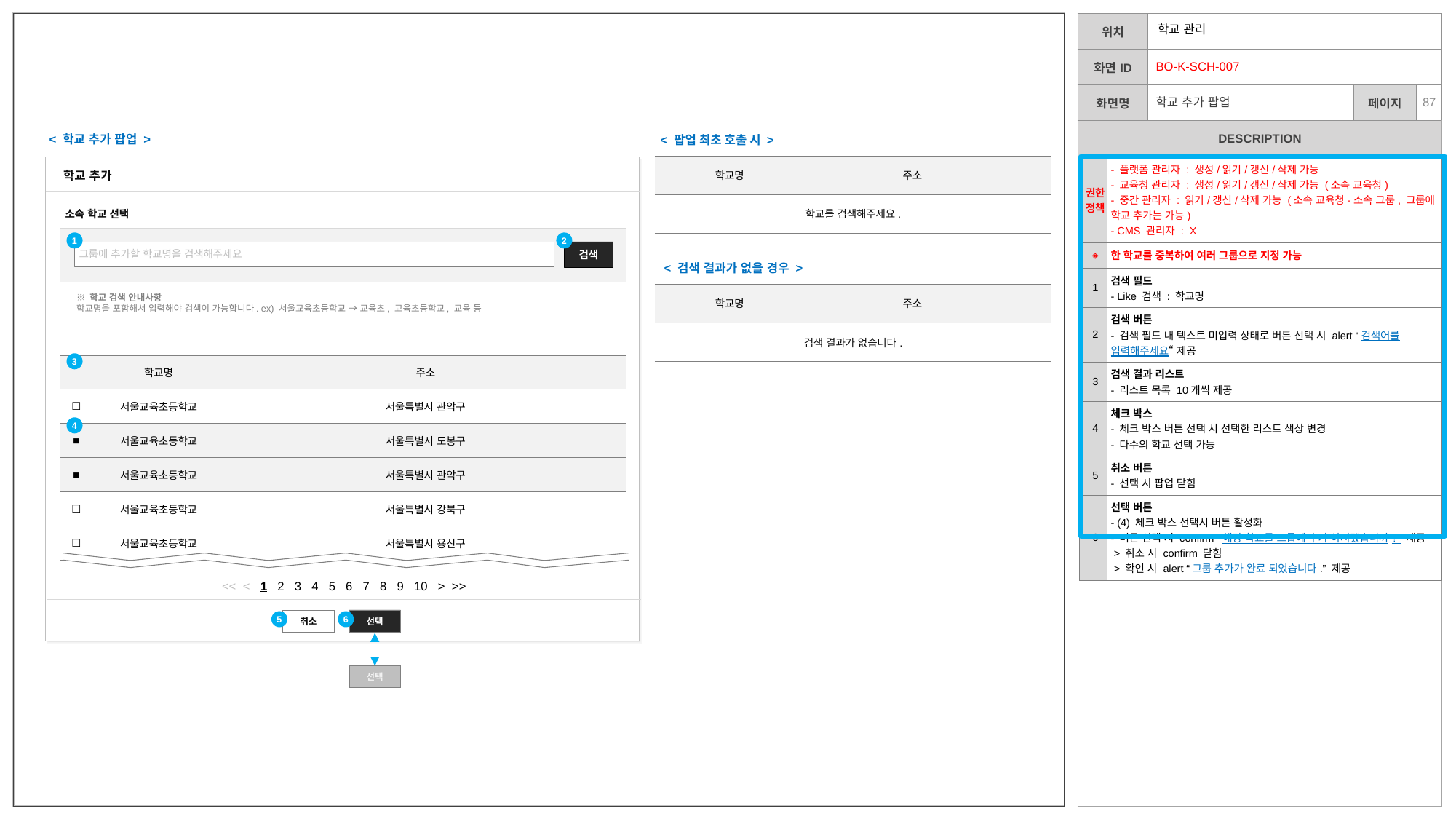

학교 관리

BO-K-SCH-007
# 학교 추가 팝업
< 학교 추가 팝업 >
< 팝업 최초 호출 시 >
|  | 학교명 | 주소 |
| --- | --- | --- |
| 학교를 검색해주세요. |  |  |

| 권한 정책 | - 플랫폼 관리자 : 생성/읽기/갱신/삭제 가능 - 교육청 관리자 : 생성/읽기/갱신/삭제 가능 (소속 교육청) - 중간 관리자 : 읽기/갱신/삭제 가능 (소속 교육청-소속 그룹, 그룹에 학교 추가는 가능) - CMS 관리자 : X |
| --- | --- |
| ※ | 한 학교를 중복하여 여러 그룹으로 지정 가능 |
| 1 | 검색 필드 - Like 검색 : 학교명 |
| 2 | 검색 버튼 - 검색 필드 내 텍스트 미입력 상태로 버튼 선택 시 alert “검색어를 입력해주세요“ 제공 |
| 3 | 검색 결과 리스트 - 리스트 목록 10개씩 제공 |
| 4 | 체크 박스 - 체크 박스 버튼 선택 시 선택한 리스트 색상 변경 - 다수의 학교 선택 가능 |
| 5 | 취소 버튼 - 선택 시 팝업 닫힘 |
| 6 | 선택 버튼 - (4) 체크 박스 선택시 버튼 활성화 - 버튼 선택 시 confirm “해당 학교를 그룹에 추가 하시겠습니까?” 제공 > 취소 시 confirm 닫힘 > 확인 시 alert “그룹 추가가 완료 되었습니다.” 제공 |
학교 추가
소속 학교 선택

1
2
검색
그룹에 추가할 학교명을 검색해주세요
< 검색 결과가 없을 경우 >

|  | 학교명 | 주소 |
| --- | --- | --- |
| 검색 결과가 없습니다. |  |  |
※ 학교 검색 안내사항
학교명을 포함해서 입력해야 검색이 가능합니다. ex) 서울교육초등학교 → 교육초, 교육초등학교, 교육 등

3
|  | 학교명 | 주소 |
| --- | --- | --- |
| ☐ | 서울교육초등학교 | 서울특별시 관악구 |
| ■ | 서울교육초등학교 | 서울특별시 도봉구 |
| ■ | 서울교육초등학교 | 서울특별시 관악구 |
| ☐ | 서울교육초등학교 | 서울특별시 강북구 |
| ☐ | 서울교육초등학교 | 서울특별시 용산구 |
4
<<  <   1   2   3   4   5   6   7   8   9   10   >  >>
취소
선택
5
6
선택